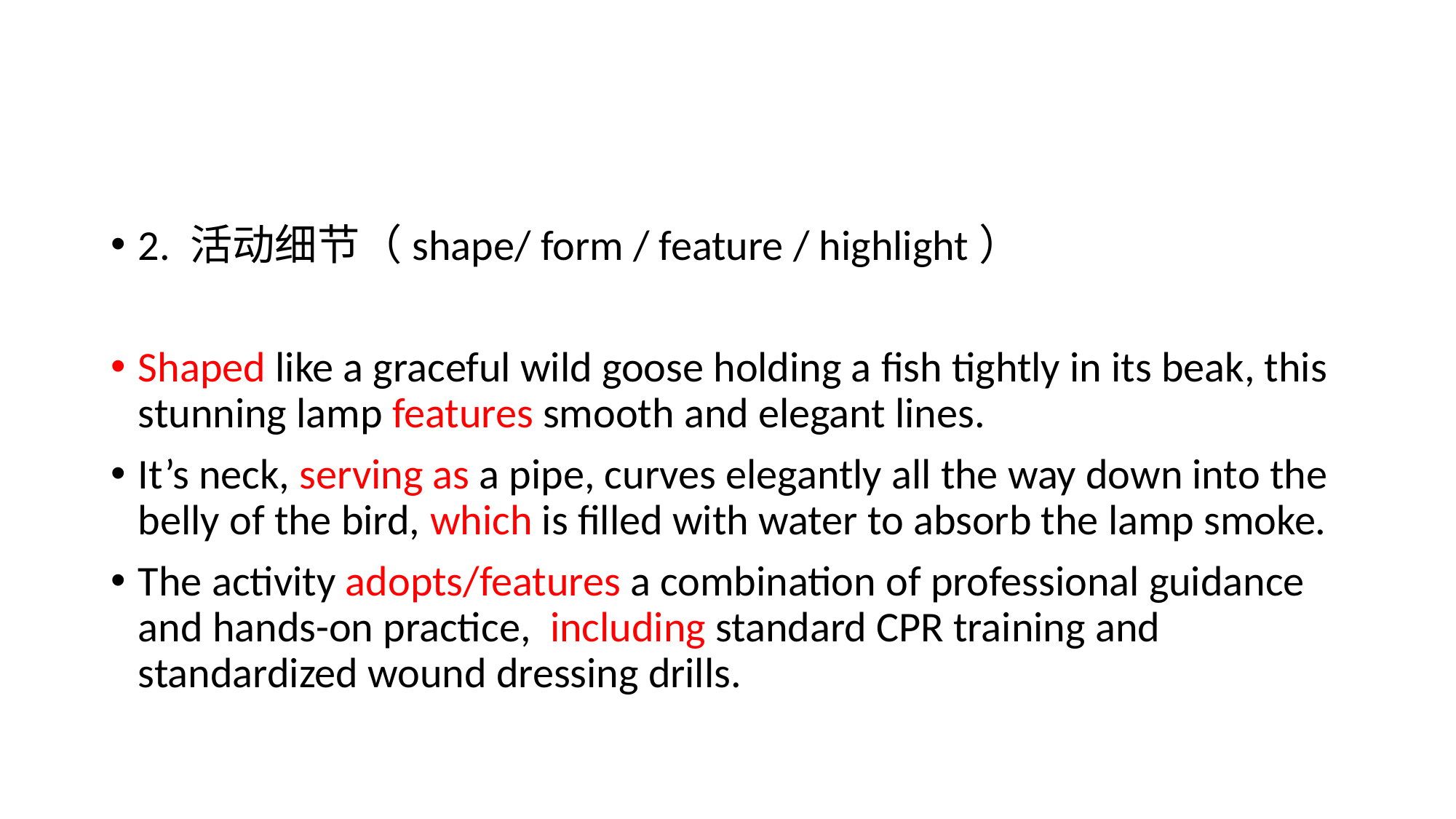

#
2. 活动细节（shape/ form / feature / highlight）

Shaped like a graceful wild goose holding a fish tightly in its beak, this stunning lamp features smooth and elegant lines.
It’s neck, serving as a pipe, curves elegantly all the way down into the belly of the bird, which is filled with water to absorb the lamp smoke.
The activity adopts/features a combination of professional guidance and hands-on practice,  including standard CPR training and standardized wound dressing drills.